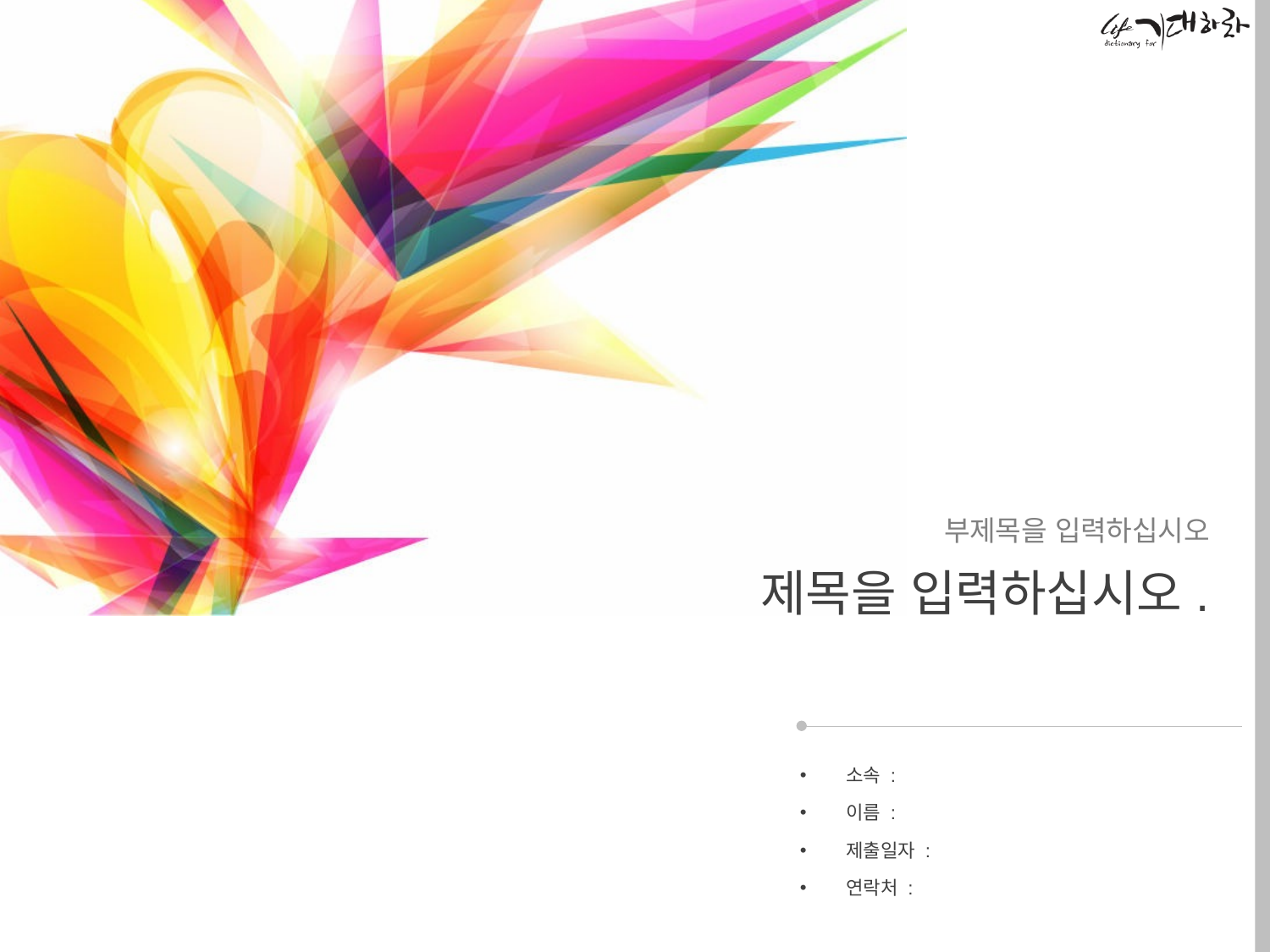

부제목을 입력하십시오
# 제목을 입력하십시오.
소속 :
이름 :
제출일자 :
연락처 :